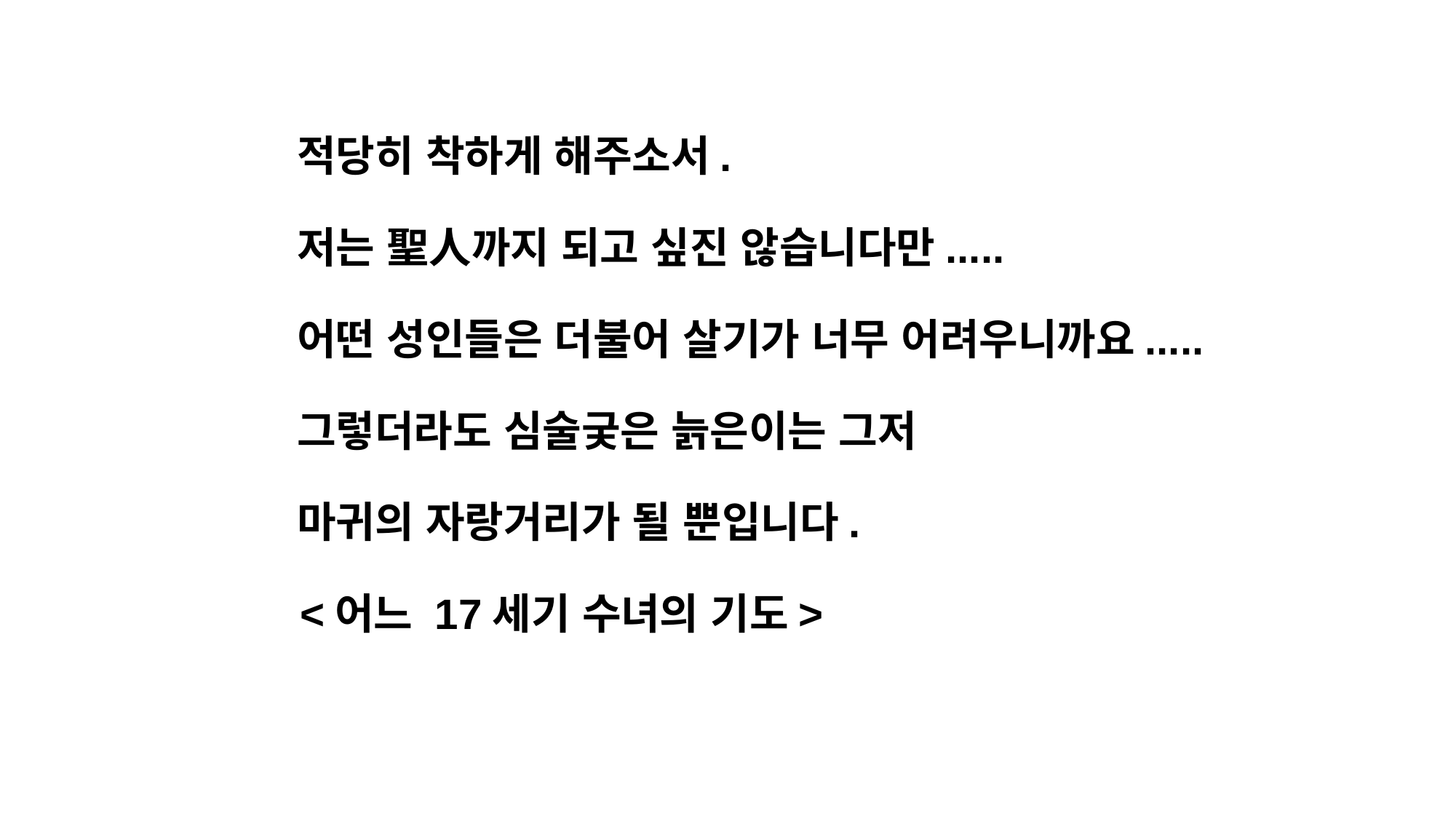

적당히 착하게 해주소서.
저는 聖人까지 되고 싶진 않습니다만.....
어떤 성인들은 더불어 살기가 너무 어려우니까요.....
그렇더라도 심술궂은 늙은이는 그저
마귀의 자랑거리가 될 뿐입니다.
		<어느 17세기 수녀의 기도>